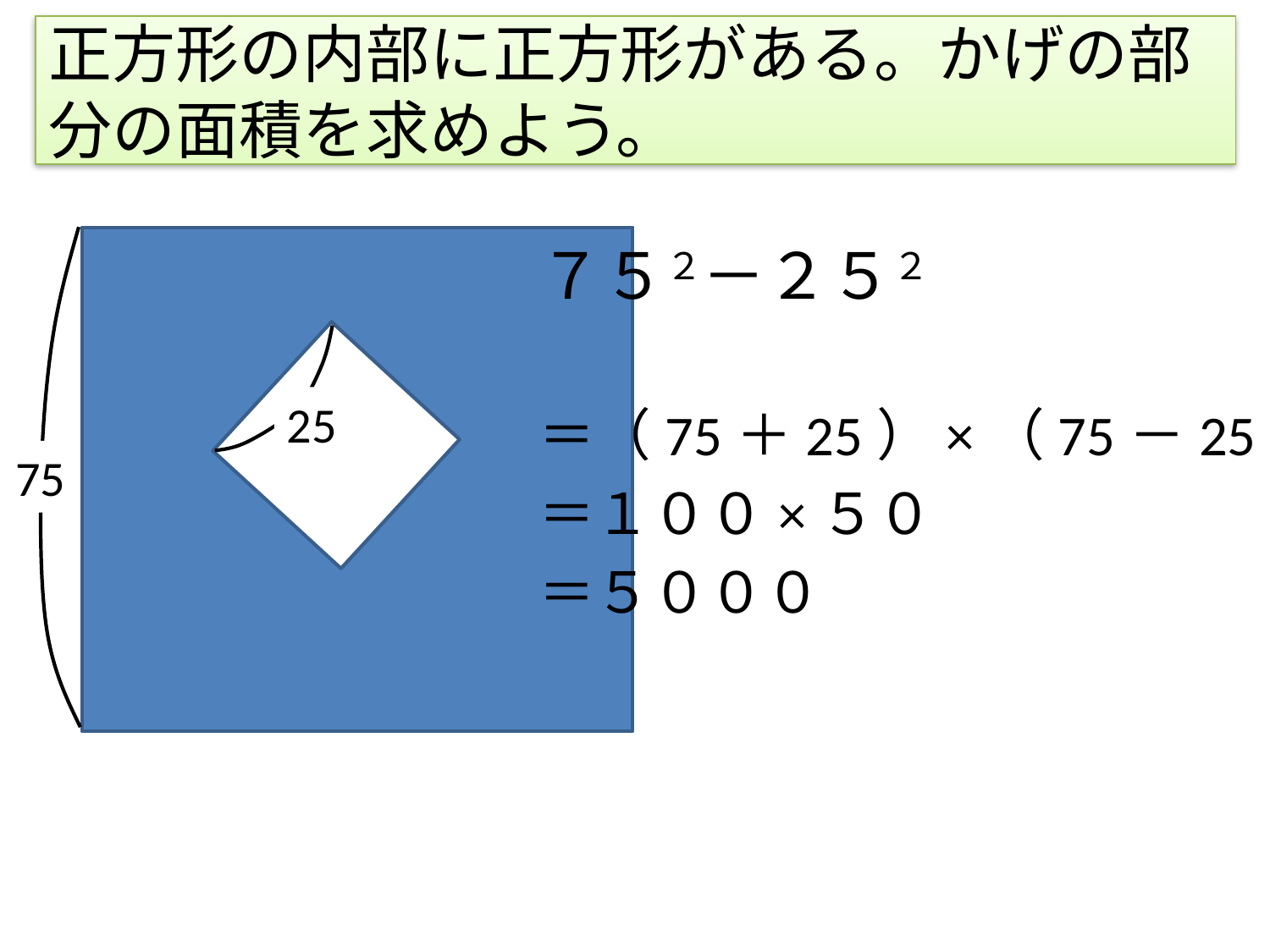

# 正方形の内部に正方形がある。かげの部分の面積を求めよう。

７５２－２５２

＝（75＋25）×（75－25）
＝１００×５０
＝５０００

25
75